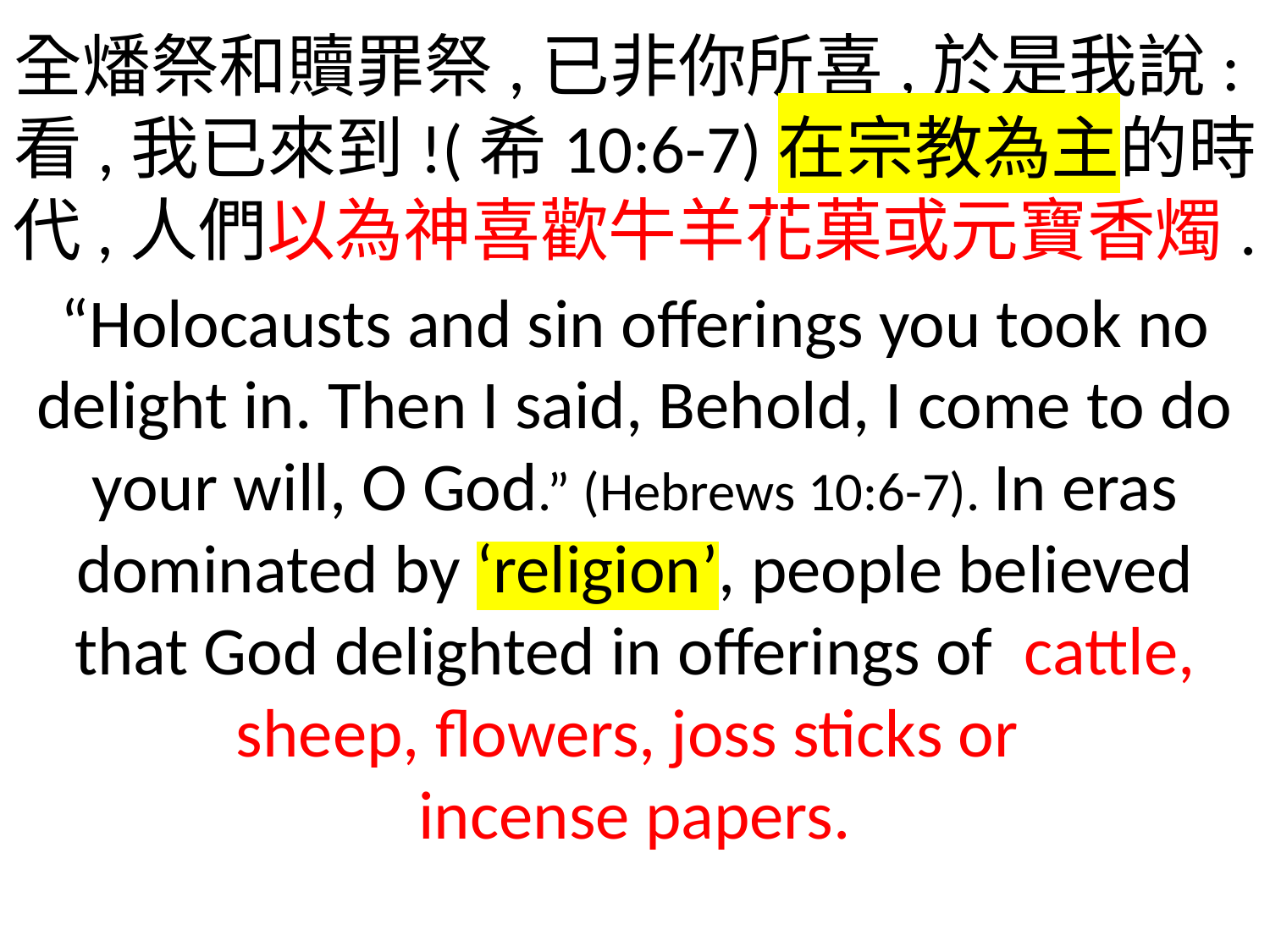

全燔祭和贖罪祭,已非你所喜,於是我說:看,我已來到!(希10:6-7)在宗教為主的時代,人們以為神喜歡牛羊花菓或元寶香燭.
“Holocausts and sin offerings you took no delight in. Then I said, Behold, I come to do your will, O God.” (Hebrews 10:6-7). In eras dominated by ‘religion’, people believed that God delighted in offerings of  cattle, sheep, flowers, joss sticks or
incense papers.